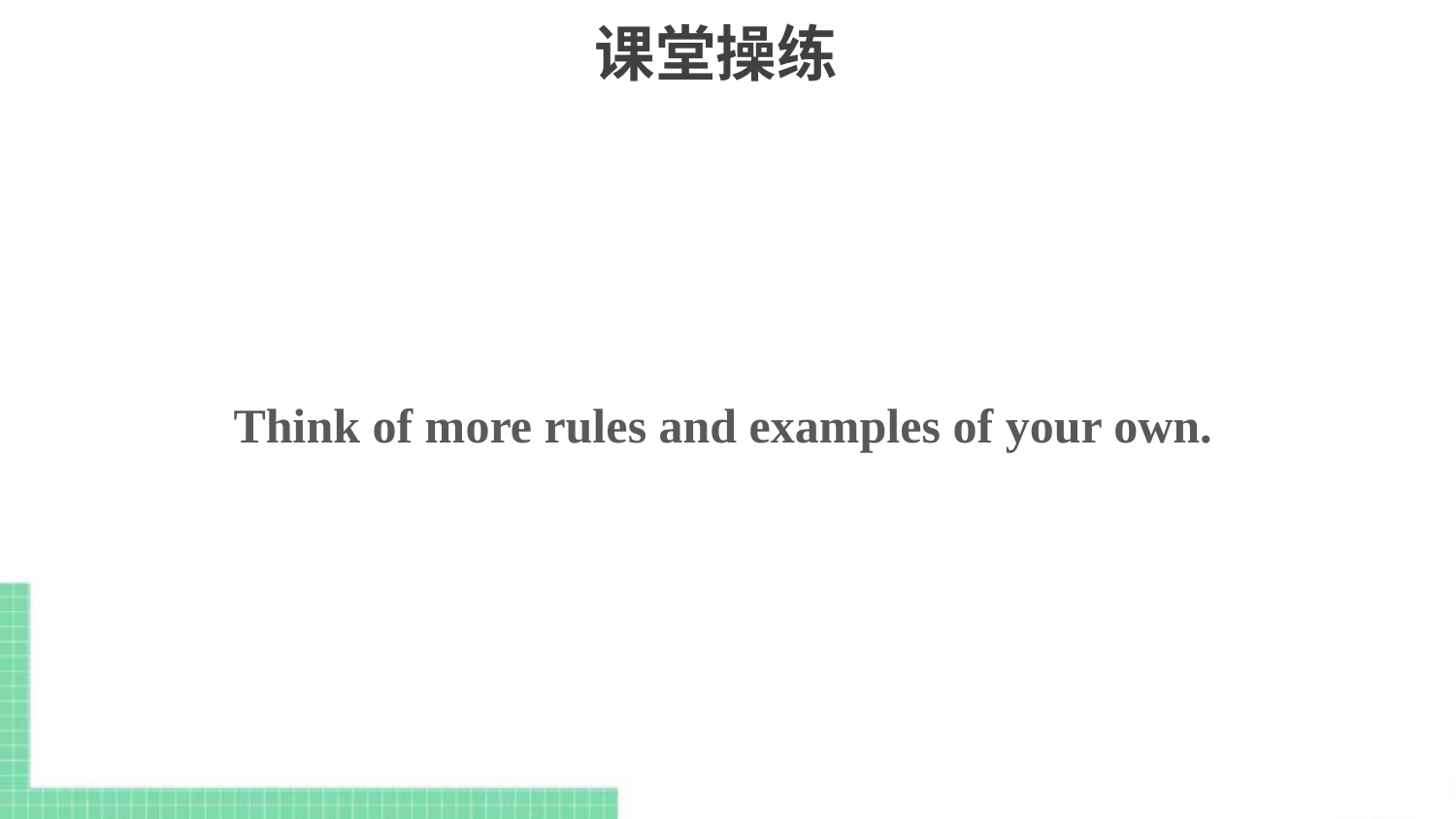

# 课堂操练
Think of more rules and examples of your own.